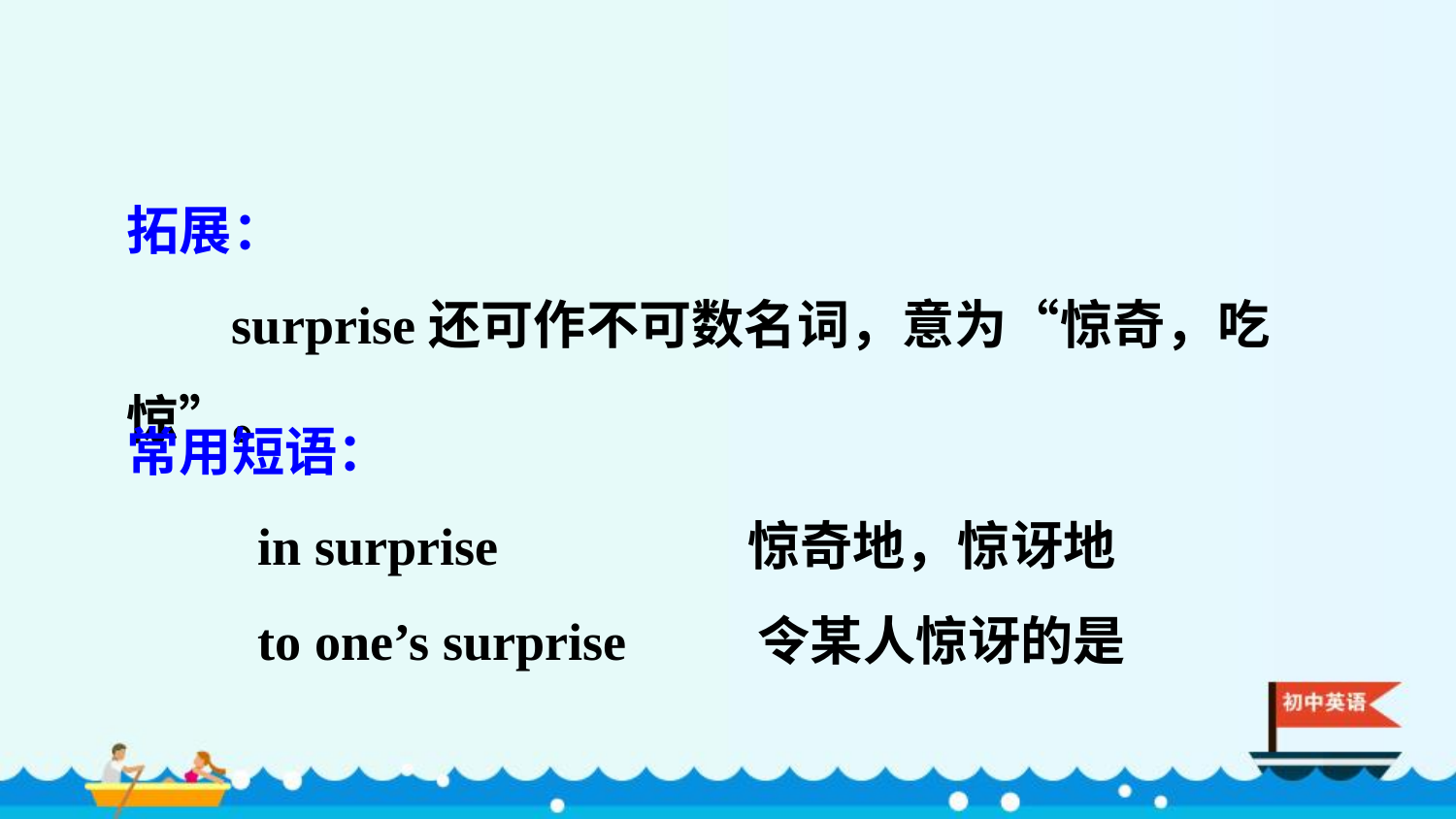

拓展：
        surprise还可作不可数名词，意为“惊奇，吃惊”。
常用短语：
          in surprise                  惊奇地，惊讶地
          to one’s surprise         令某人惊讶的是